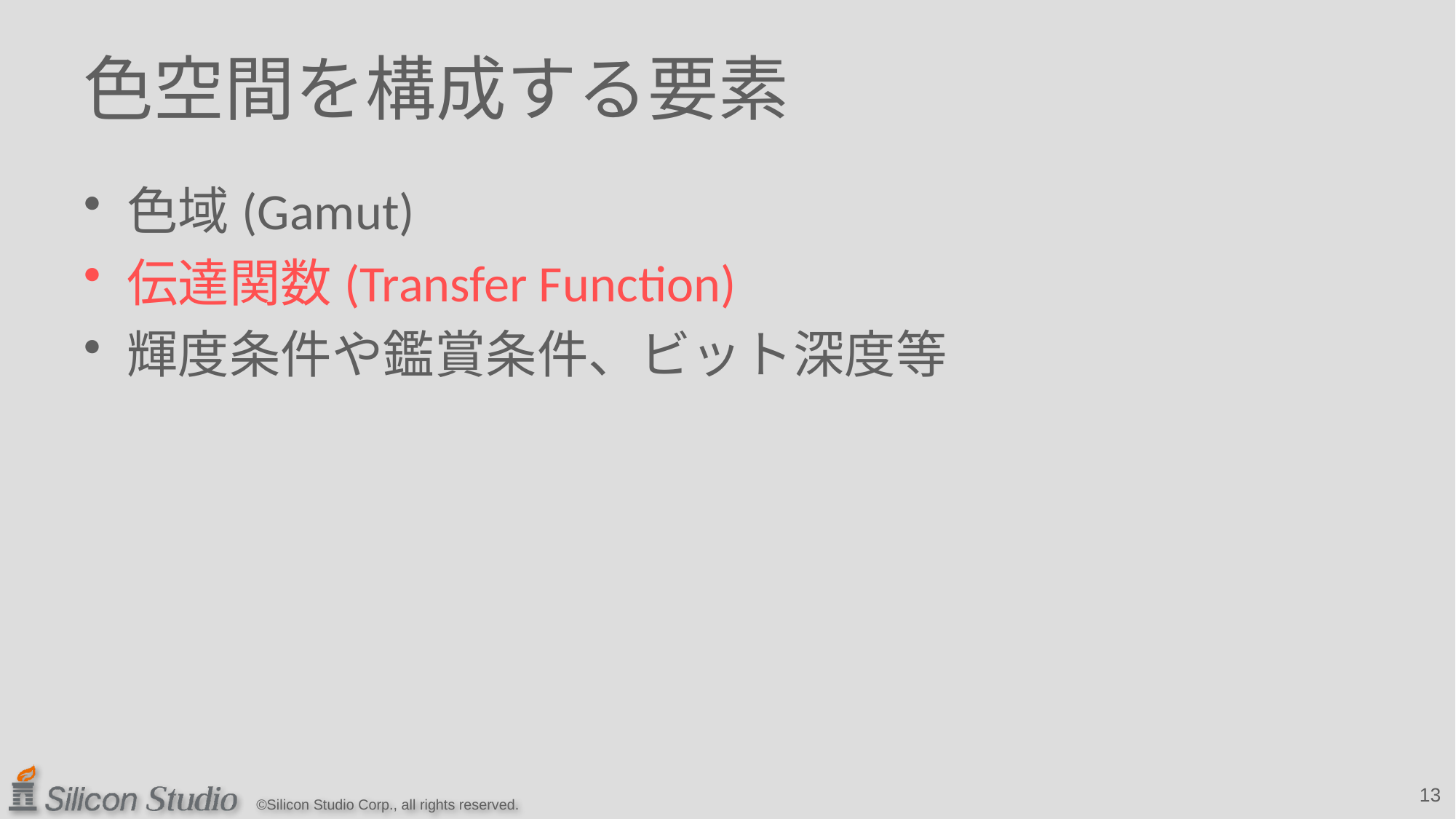

# 色空間を構成する要素
色域(Gamut)
伝達関数(Transfer Function)
輝度条件や鑑賞条件、ビット深度等

13